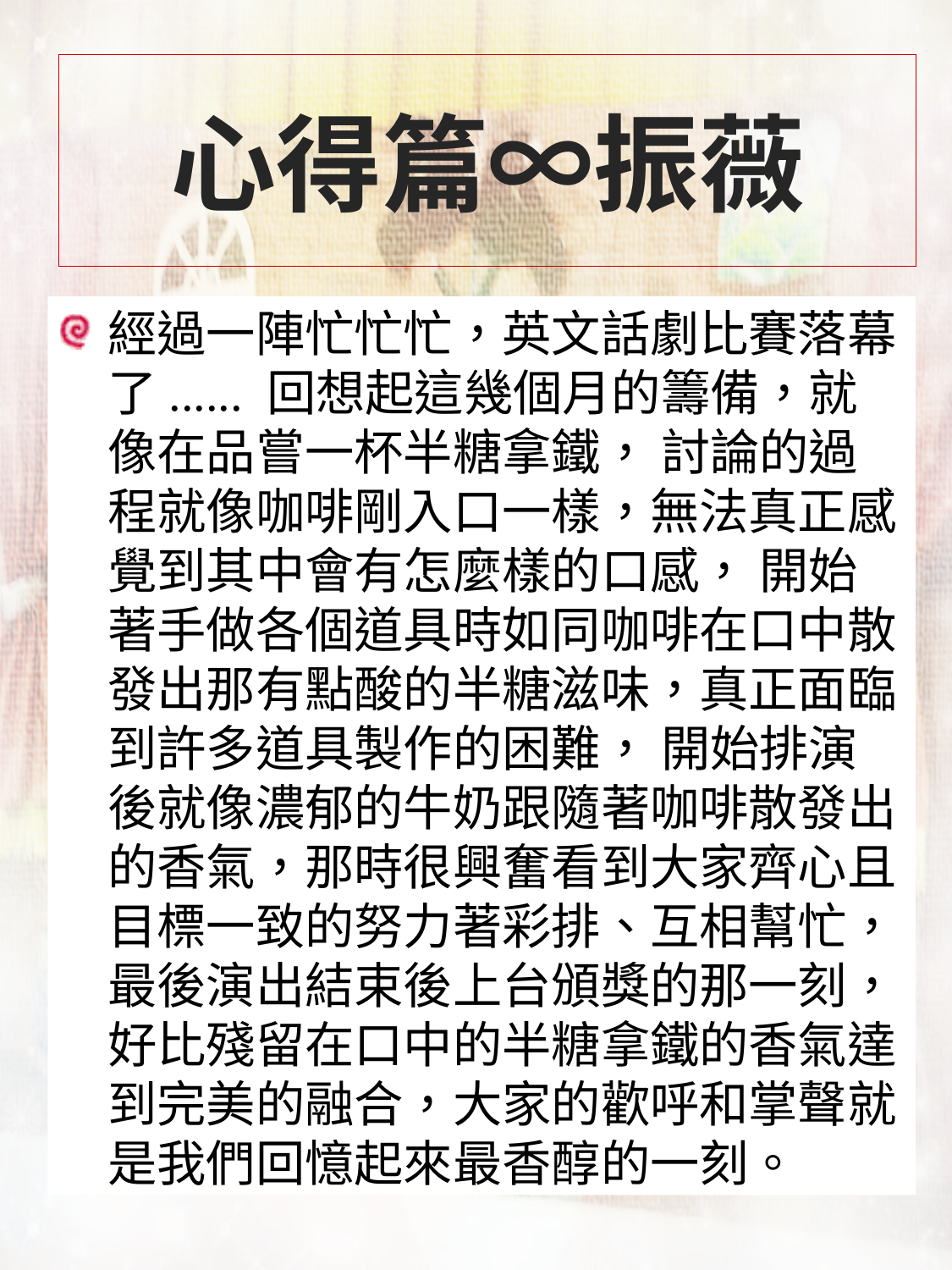

心得篇∞振薇
經過一陣忙忙忙，英文話劇比賽落幕了...... 回想起這幾個月的籌備，就像在品嘗一杯半糖拿鐵， 討論的過程就像咖啡剛入口一樣，無法真正感覺到其中會有怎麼樣的口感， 開始著手做各個道具時如同咖啡在口中散發出那有點酸的半糖滋味，真正面臨到許多道具製作的困難， 開始排演後就像濃郁的牛奶跟隨著咖啡散發出的香氣，那時很興奮看到大家齊心且目標一致的努力著彩排、互相幫忙， 最後演出結束後上台頒獎的那一刻，好比殘留在口中的半糖拿鐵的香氣達到完美的融合，大家的歡呼和掌聲就是我們回憶起來最香醇的一刻。